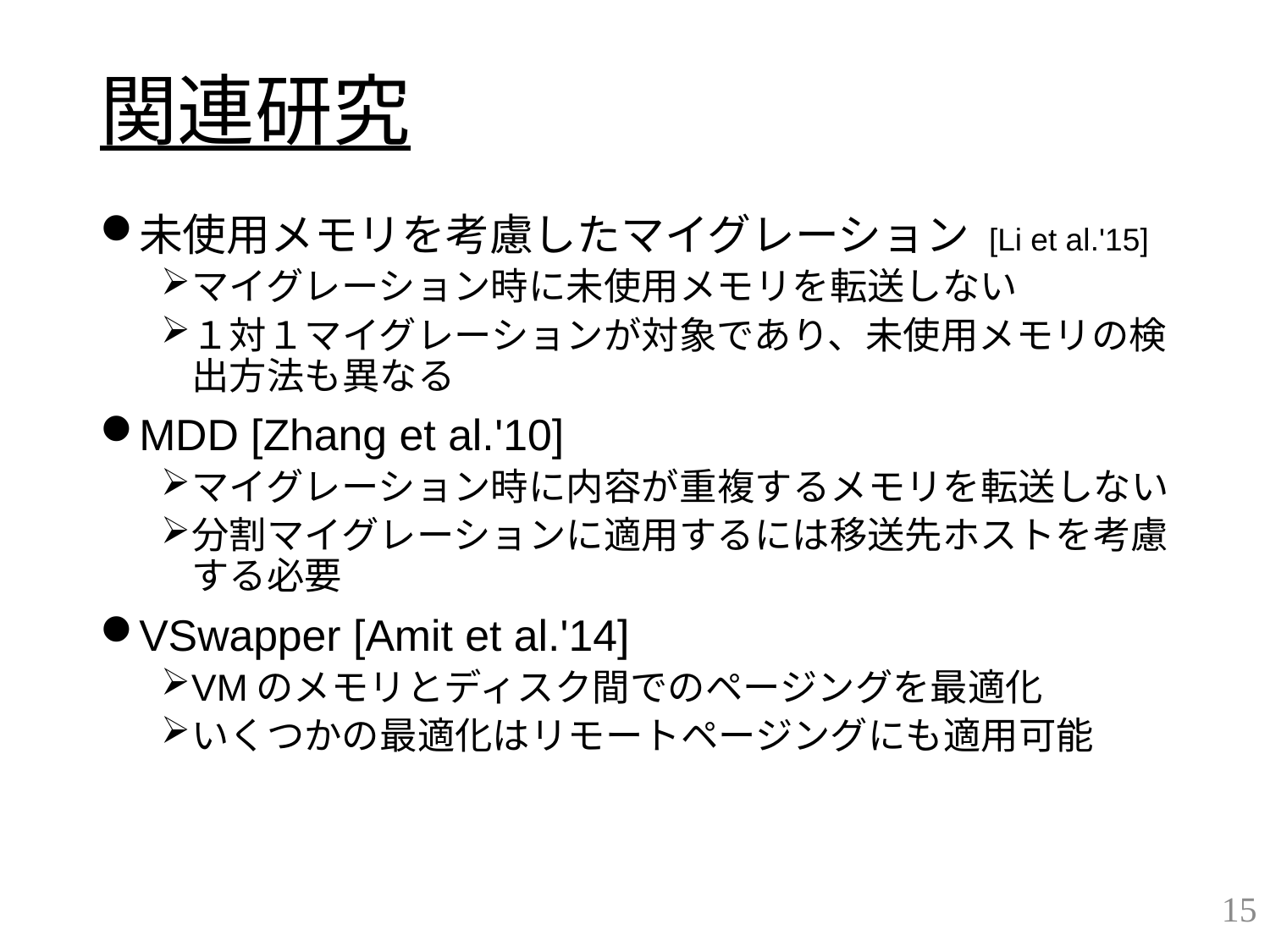

# 関連研究
未使用メモリを考慮したマイグレーション [Li et al.'15]
マイグレーション時に未使用メモリを転送しない
１対１マイグレーションが対象であり、未使用メモリの検出方法も異なる
MDD [Zhang et al.'10]
マイグレーション時に内容が重複するメモリを転送しない
分割マイグレーションに適用するには移送先ホストを考慮する必要
VSwapper [Amit et al.'14]
VMのメモリとディスク間でのページングを最適化
いくつかの最適化はリモートページングにも適用可能

15